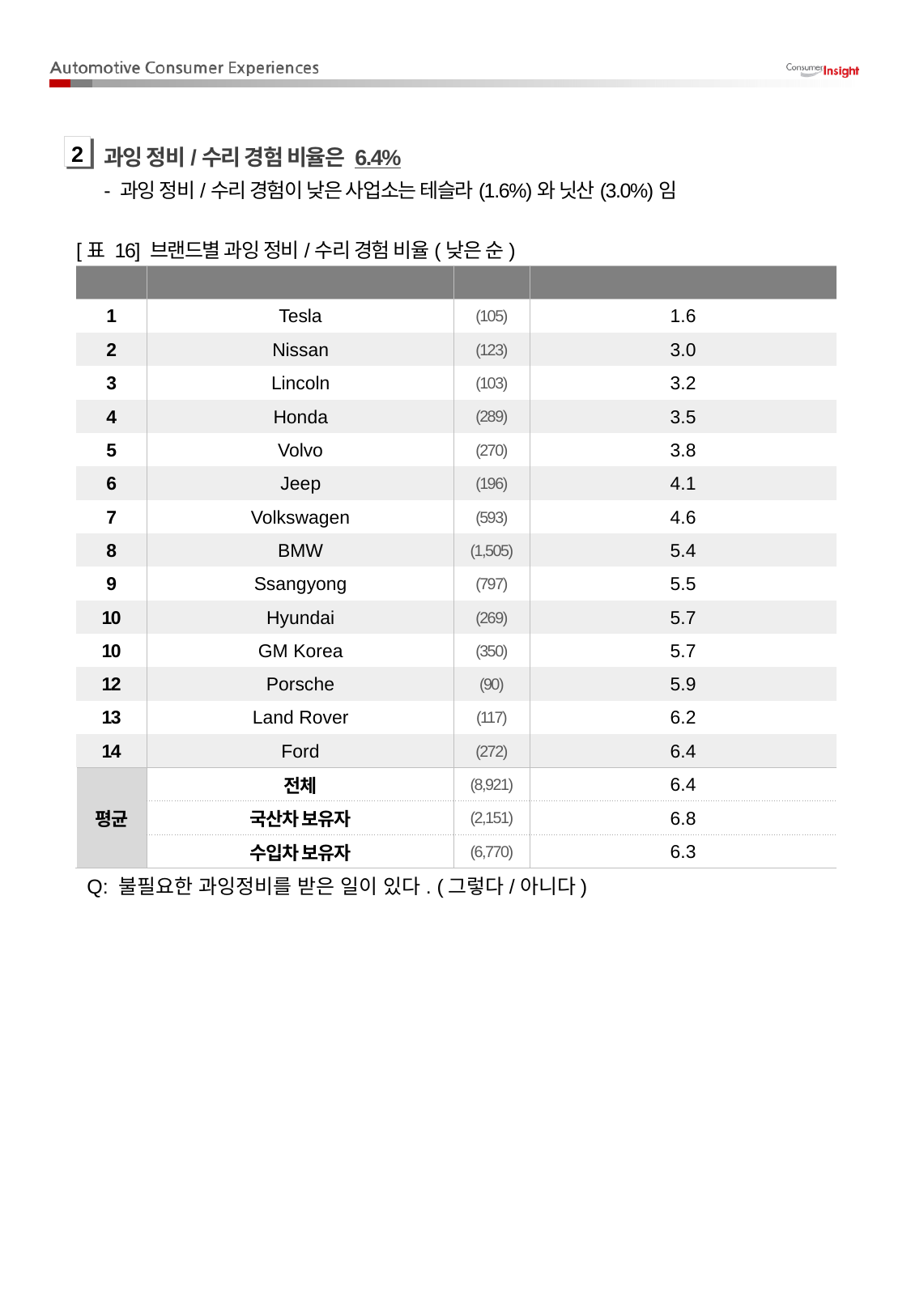

과잉 정비/수리 경험 비율은 6.4%
- 과잉 정비/수리 경험이 낮은 사업소는 테슬라(1.6%)와 닛산(3.0%)임
2
[표 16] 브랜드별 과잉 정비/수리 경험 비율(낮은 순)
| Rank | Brand | (N) | 과잉 정비/수리 비율(%) |
| --- | --- | --- | --- |
| 1 | Tesla | (105) | 1.6 |
| 2 | Nissan | (123) | 3.0 |
| 3 | Lincoln | (103) | 3.2 |
| 4 | Honda | (289) | 3.5 |
| 5 | Volvo | (270) | 3.8 |
| 6 | Jeep | (196) | 4.1 |
| 7 | Volkswagen | (593) | 4.6 |
| 8 | BMW | (1,505) | 5.4 |
| 9 | Ssangyong | (797) | 5.5 |
| 10 | Hyundai | (269) | 5.7 |
| 10 | GM Korea | (350) | 5.7 |
| 12 | Porsche | (90) | 5.9 |
| 13 | Land Rover | (117) | 6.2 |
| 14 | Ford | (272) | 6.4 |
| 평균 | 전체 | (8,921) | 6.4 |
|  | 국산차 보유자 | (2,151) | 6.8 |
|  | 수입차 보유자 | (6,770) | 6.3 |
Q: 불필요한 과잉정비를 받은 일이 있다. (그렇다/아니다)